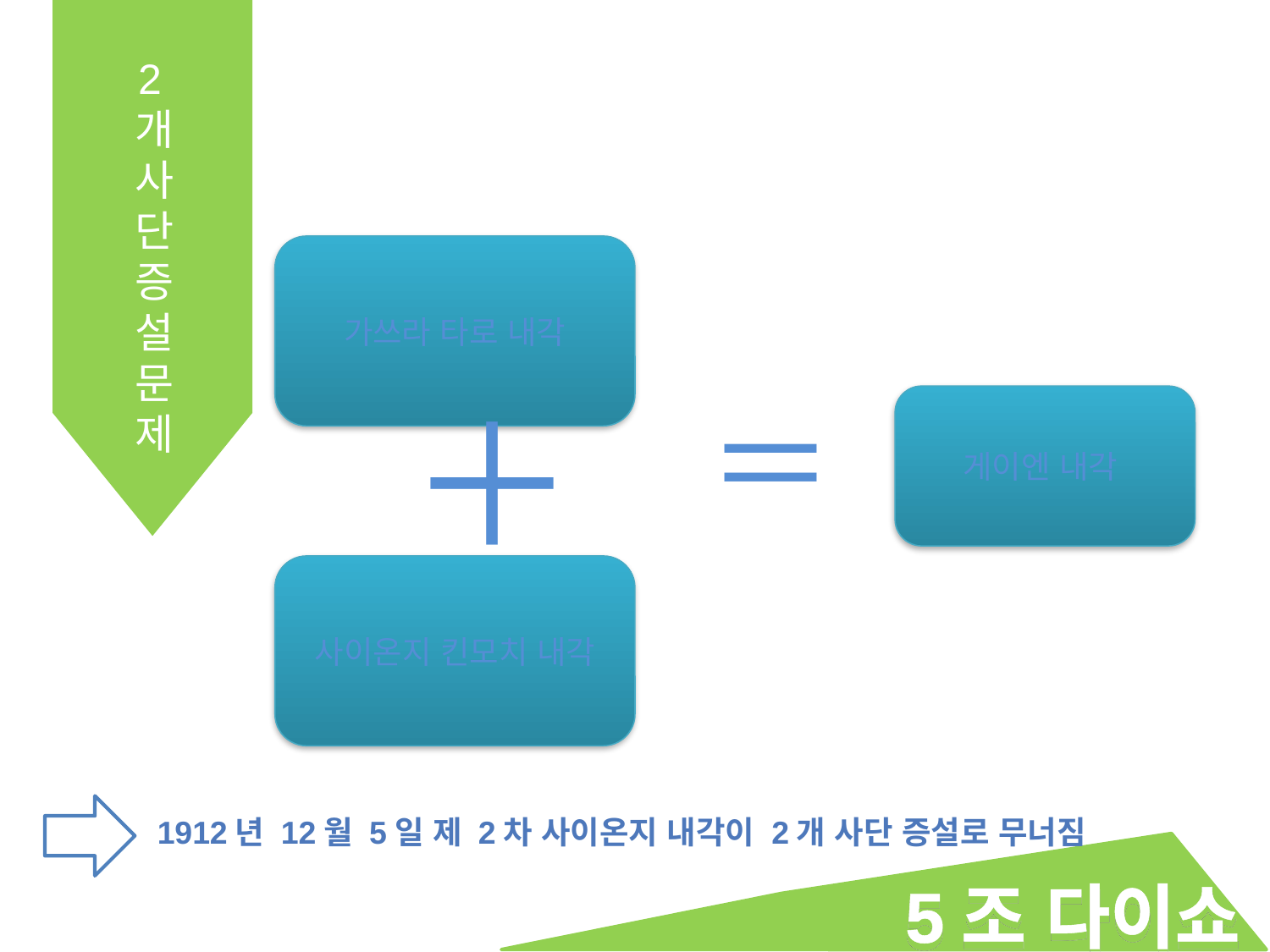

2개 사단 증설 문제

가쓰라 타로 내각
게이엔 내각
＋
＝

사이온지 킨모치 내각

1912년 12월 5일 제 2차 사이온지 내각이 2개 사단 증설로 무너짐